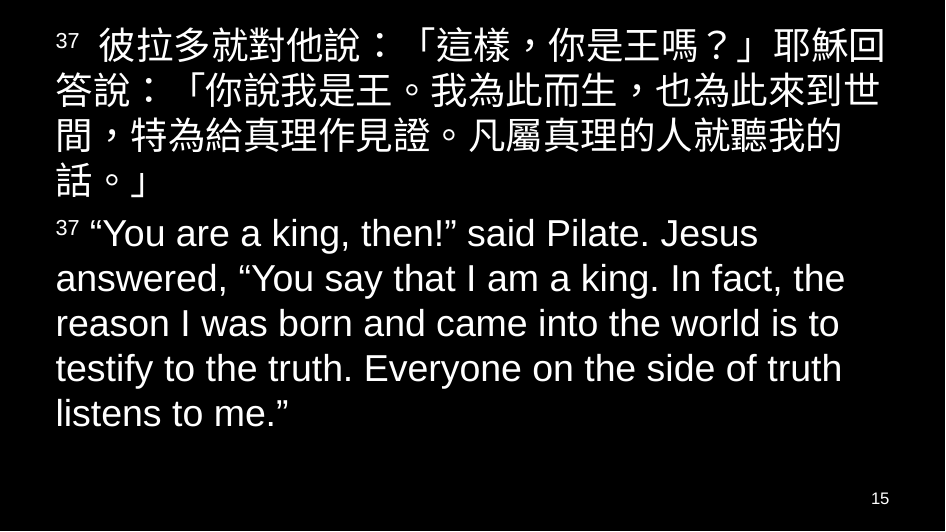

37 彼拉多就對他說：「這樣，你是王嗎？」耶穌回答說：「你說我是王。我為此而生，也為此來到世間，特為給真理作見證。凡屬真理的人就聽我的話。」
37 “You are a king, then!” said Pilate. Jesus answered, “You say that I am a king. In fact, the reason I was born and came into the world is to testify to the truth. Everyone on the side of truth listens to me.”

15